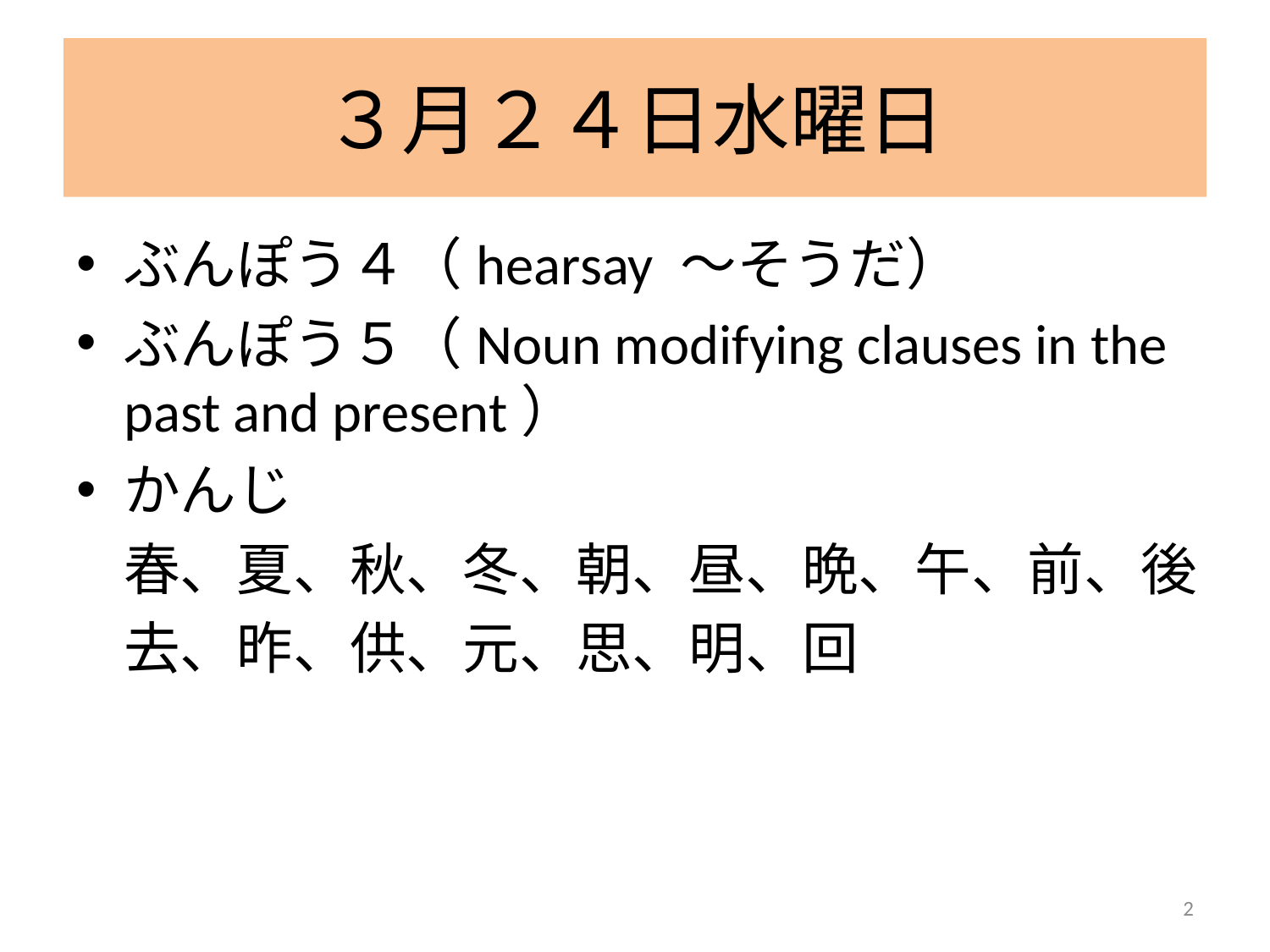

# ３月２４日水曜日
ぶんぽう４（hearsay ～そうだ）
ぶんぽう５（Noun modifying clauses in the past and present）
かんじ
	春、夏、秋、冬、朝、昼、晩、午、前、後
	去、昨、供、元、思、明、回
2